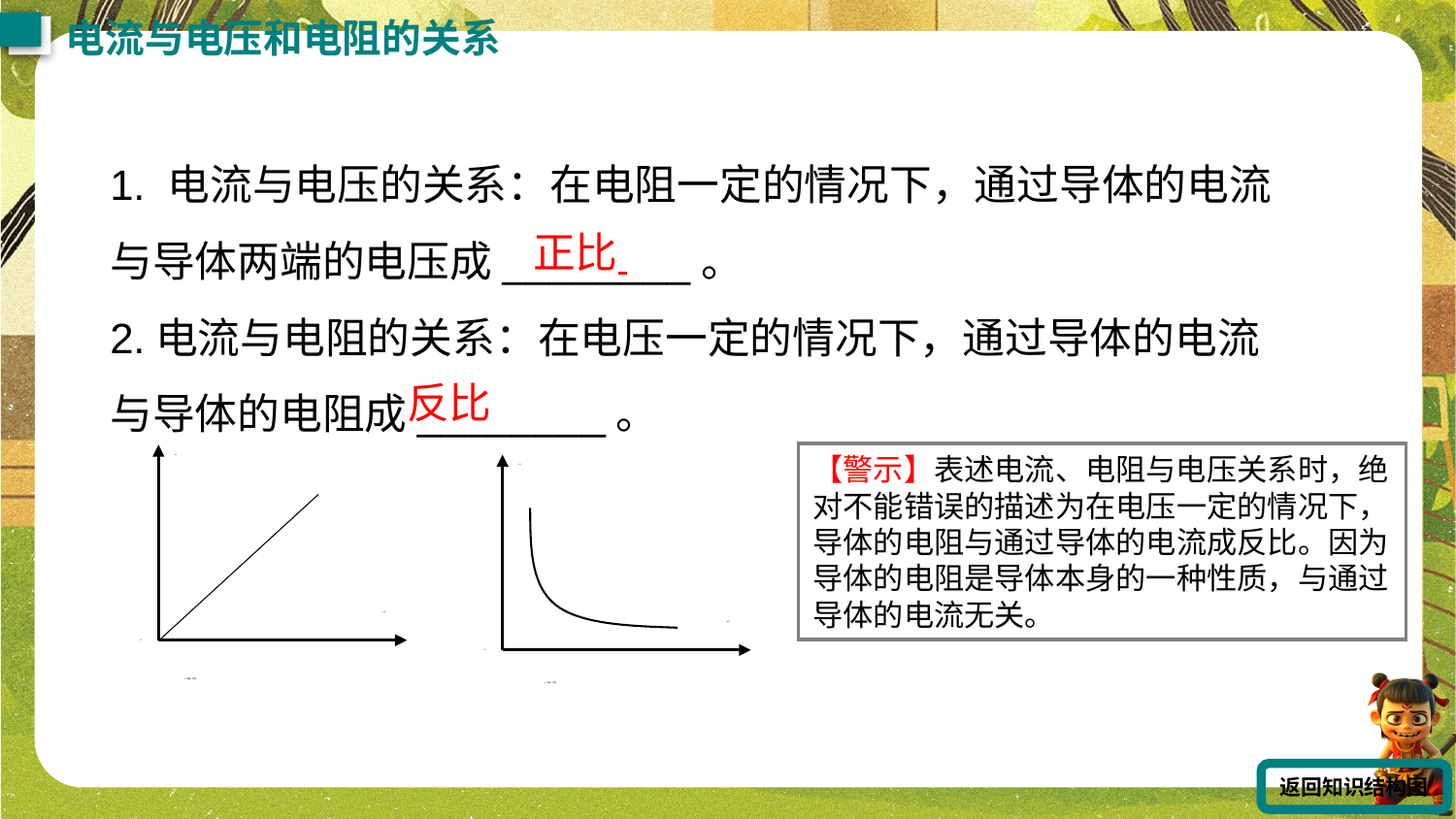

电流与电压和电阻的关系

1. 电流与电压的关系：在电阻一定的情况下，通过导体的电流与导体两端的电压成________。
2.电流与电阻的关系：在电压一定的情况下，通过导体的电流与导体的电阻成________。
正比
反比
【警示】表述电流、电阻与电压关系时，绝对不能错误的描述为在电压一定的情况下，导体的电阻与通过导体的电流成反比。因为导体的电阻是导体本身的一种性质，与通过导体的电流无关。
I/A
U/V
O
I/A
R/Ω
O

R 阻值一定时
UR 电压一定时
返回知识结构图